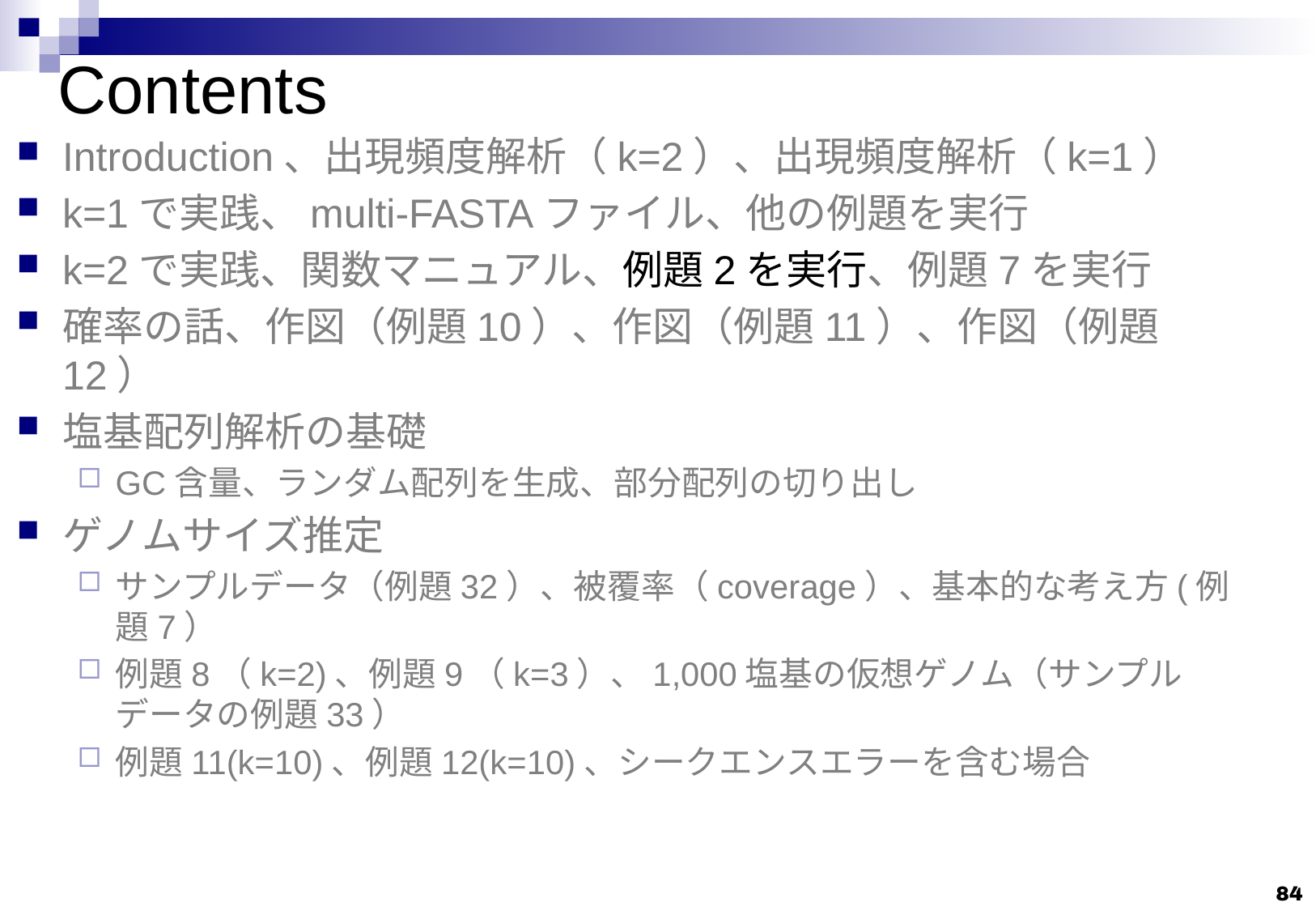

# Contents
Introduction、出現頻度解析（k=2）、出現頻度解析（k=1）
k=1で実践、multi-FASTAファイル、他の例題を実行
k=2で実践、関数マニュアル、例題2を実行、例題7を実行
確率の話、作図（例題10）、作図（例題11）、作図（例題12）
塩基配列解析の基礎
GC含量、ランダム配列を生成、部分配列の切り出し
ゲノムサイズ推定
サンプルデータ（例題32）、被覆率（coverage）、基本的な考え方(例題7）
例題8（k=2)、例題9（k=3）、1,000塩基の仮想ゲノム（サンプルデータの例題33）
例題11(k=10)、例題12(k=10)、シークエンスエラーを含む場合

84